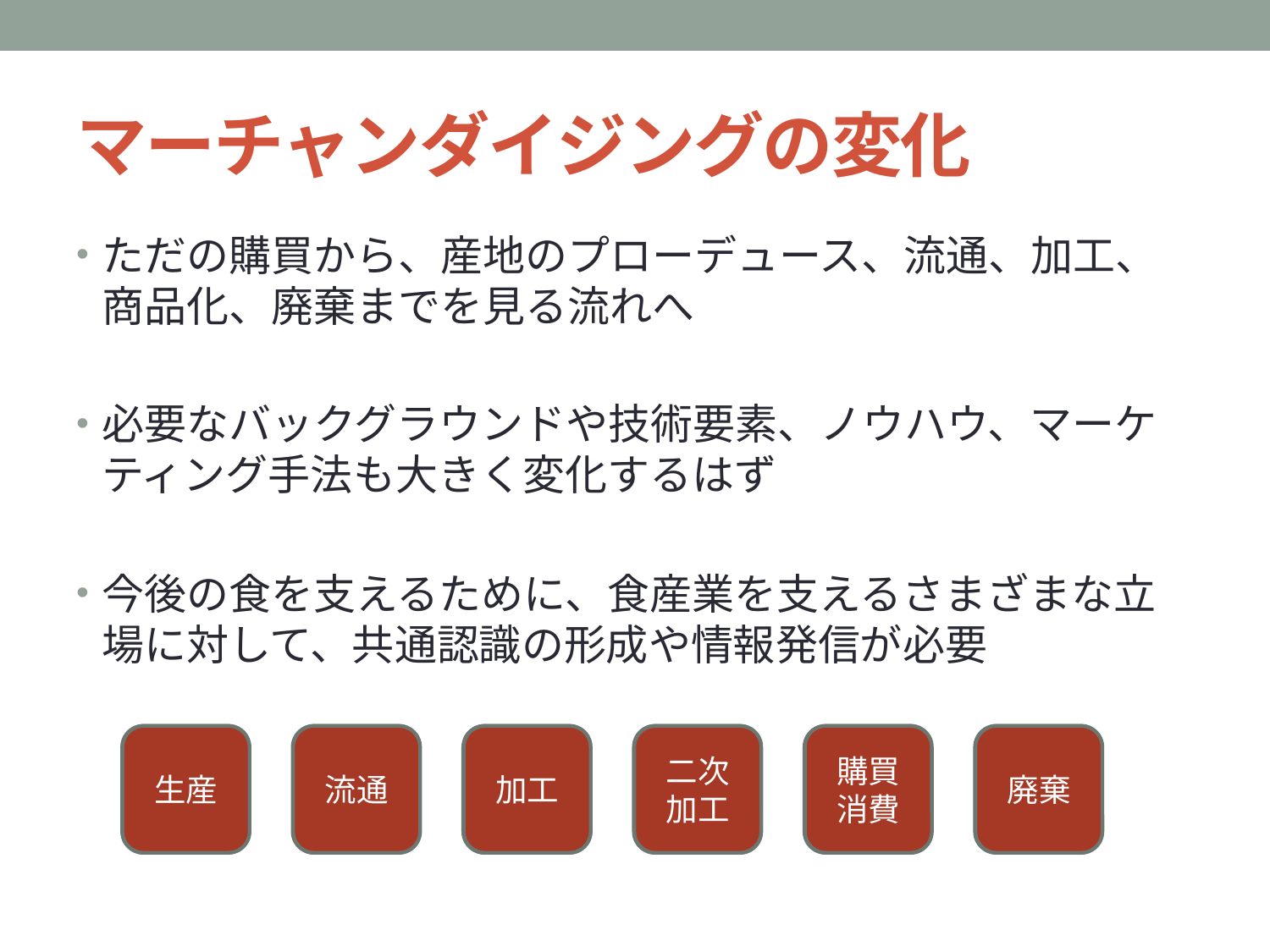

# マーチャンダイジングの変化
ただの購買から、産地のプローデュース、流通、加工、商品化、廃棄までを見る流れへ

必要なバックグラウンドや技術要素、ノウハウ、マーケティング手法も大きく変化するはず

今後の食を支えるために、食産業を支えるさまざまな立場に対して、共通認識の形成や情報発信が必要
生産
生産
流通
加工
二次加工
購買
消費
廃棄
流通
加工
二次加工
購買
消費
廃棄